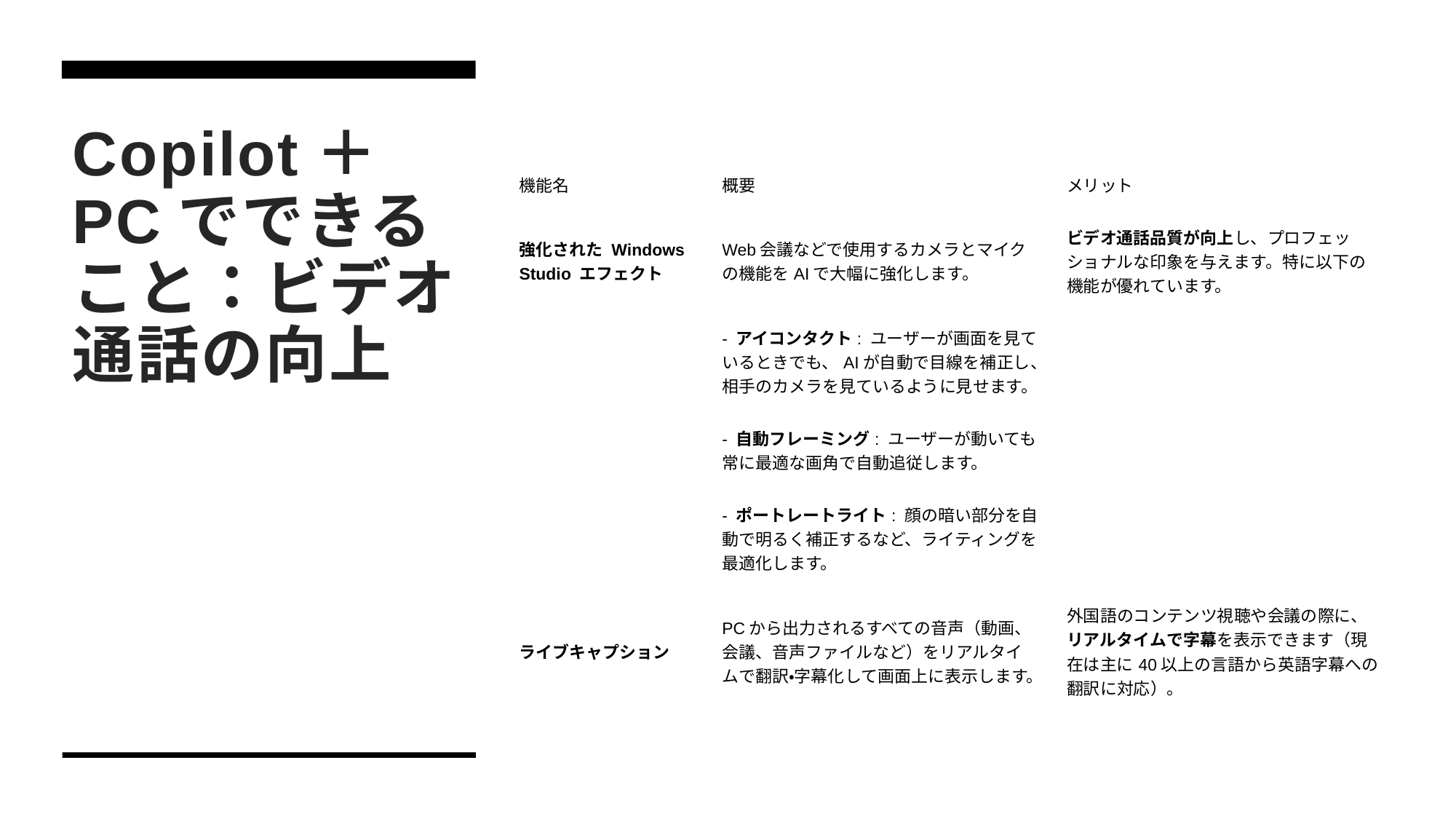

# Copilot＋PCでできること：ビデオ通話の向上
| 機能名 | 概要 | メリット |
| --- | --- | --- |
| 強化された Windows Studio エフェクト | Web会議などで使用するカメラとマイクの機能をAIで大幅に強化します。 | ビデオ通話品質が向上し、プロフェッショナルな印象を与えます。特に以下の機能が優れています。 |
|  | - アイコンタクト: ユーザーが画面を見ているときでも、AIが自動で目線を補正し、相手のカメラを見ているように見せます。 |  |
|  | - 自動フレーミング: ユーザーが動いても常に最適な画角で自動追従します。 |  |
|  | - ポートレートライト: 顔の暗い部分を自動で明るく補正するなど、ライティングを最適化します。 |  |
| ライブキャプション | PCから出力されるすべての音声（動画、会議、音声ファイルなど）をリアルタイムで翻訳・字幕化して画面上に表示します。 | 外国語のコンテンツ視聴や会議の際に、リアルタイムで字幕を表示できます（現在は主に40以上の言語から英語字幕への翻訳に対応）。 |